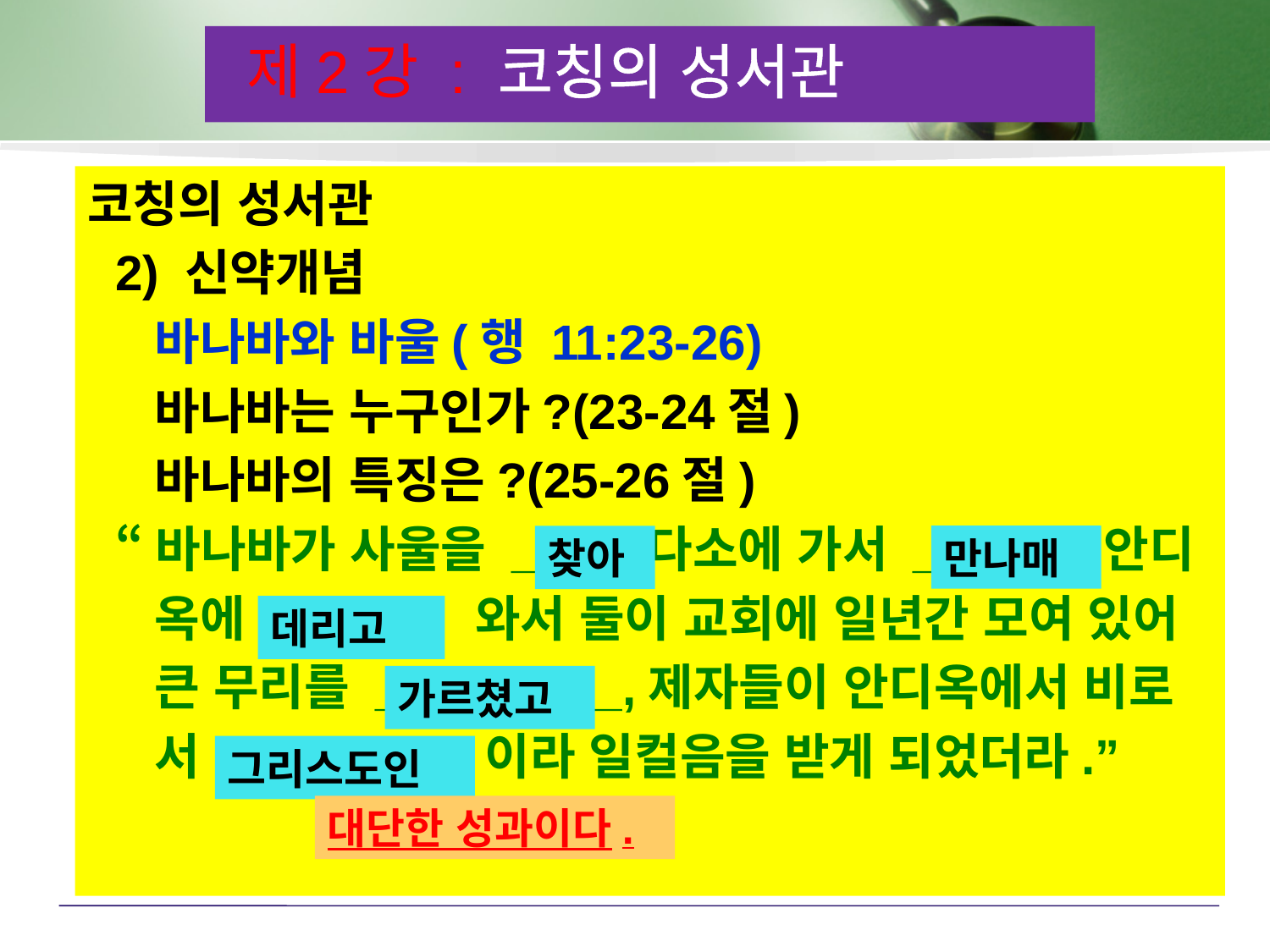

제2강 : 코칭의 성서관
코칭의 성서관
  2) 신약개념
    바나바와 바울(행 11:23-26)
    바나바는 누구인가?(23-24절)
    바나바의 특징은?(25-26절)
  “바나바가 사울을 ____ 다소에 가서 ____,    안디
    옥에 _____    와서 둘이 교회에 일년간 모여 있어
    큰 무리를 _________,제자들이 안디옥에서 비로
    서 ____          이라 일컬음을 받게 되었더라.”

만나매
찾아
데리고

가르쳤고
그리스도인
대단한 성과이다.